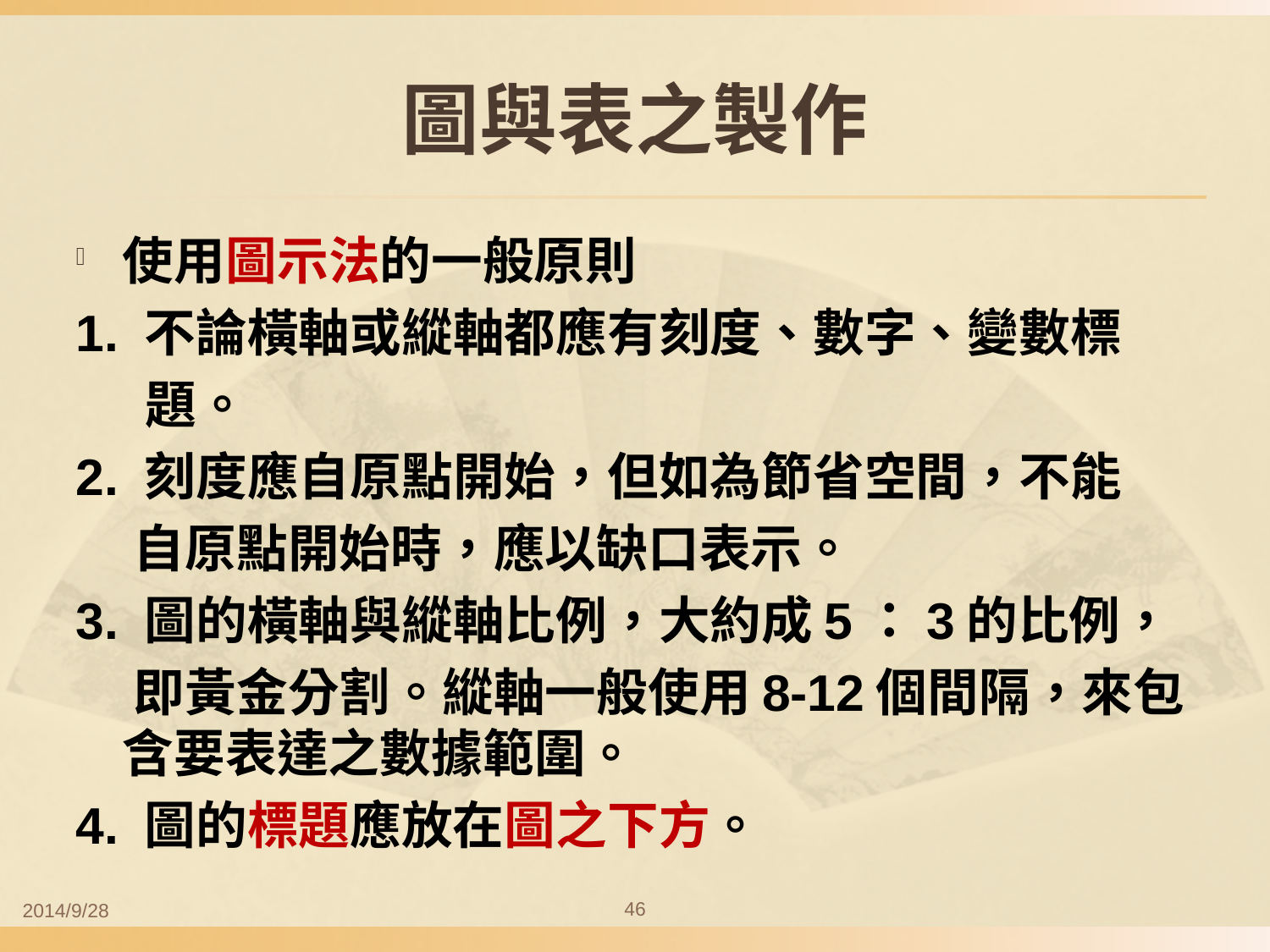

# 圖與表之製作
使用圖示法的一般原則
1. 不論橫軸或縱軸都應有刻度、數字、變數標
     題。
2. 刻度應自原點開始，但如為節省空間，不能
    自原點開始時，應以缺口表示。
3. 圖的橫軸與縱軸比例，大約成5：3的比例，
    即黃金分割。縱軸一般使用8-12個間隔，來包含要表達之數據範圍。
4. 圖的標題應放在圖之下方。
2014/9/28
46